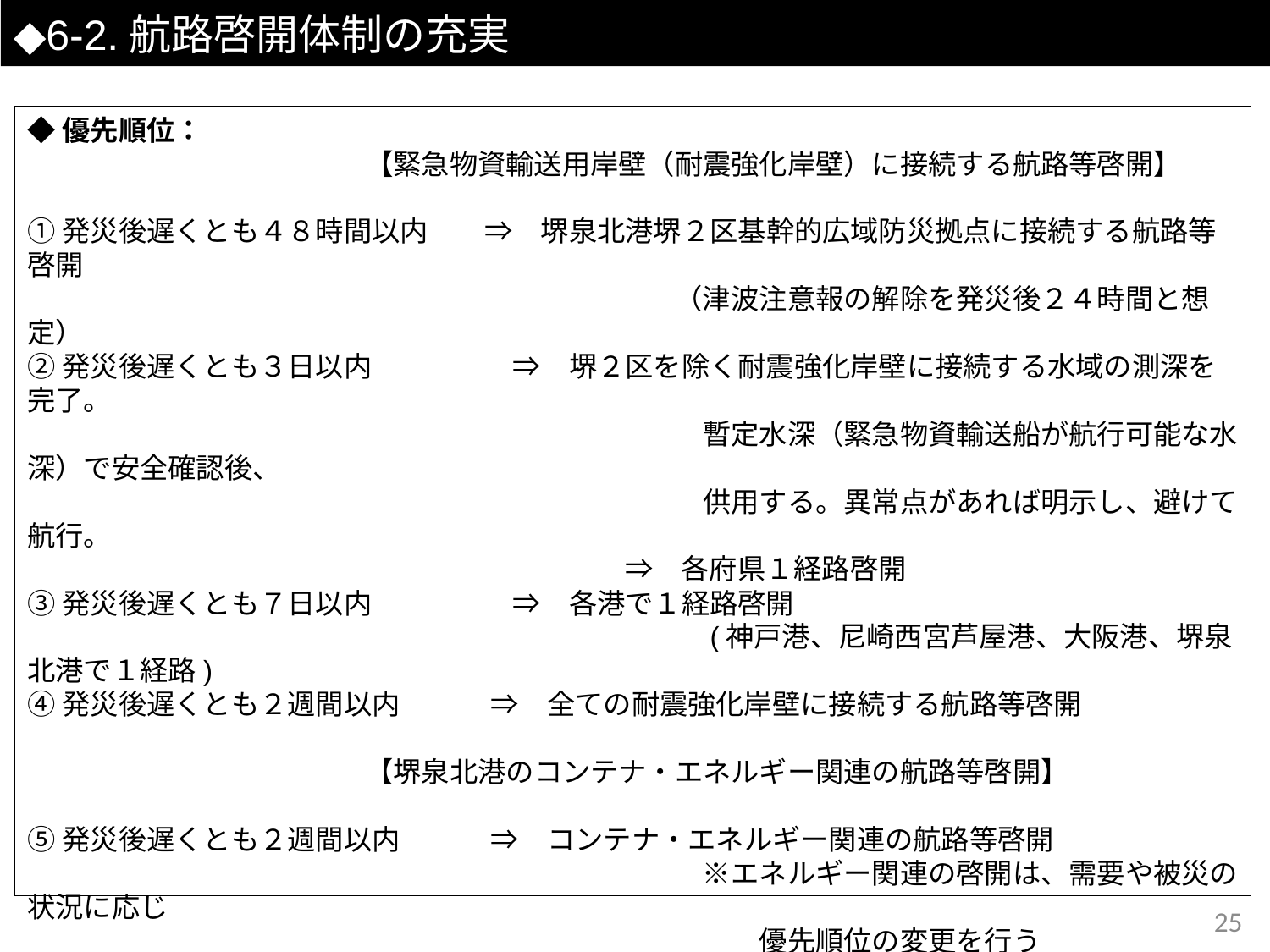

# ◆6-2.航路啓開体制の充実
◆優先順位：
　　　　　　　　　　　　【緊急物資輸送用岸壁（耐震強化岸壁）に接続する航路等啓開】

①発災後遅くとも４８時間以内　　⇒　堺泉北港堺２区基幹的広域防災拠点に接続する航路等啓開
　　　　　　　　　　　　　　　　　　　　　　　（津波注意報の解除を発災後２４時間と想定）
②発災後遅くとも３日以内　　　　　⇒　堺２区を除く耐震強化岸壁に接続する水域の測深を完了。
　　　　　　　　　　　　　　　　　　　　　　　　暫定水深（緊急物資輸送船が航行可能な水深）で安全確認後、
　　　　　　　　　　　　　　　　　　　　　　　　供用する。異常点があれば明示し、避けて航行。
　　　　　　　　　　　　　　　　　　　　　 ⇒　各府県１経路啓開
③発災後遅くとも７日以内　　　　　⇒　各港で１経路啓開
　　　　　　　　　　　　　　　　　　　　　　　　(神戸港、尼崎西宮芦屋港、大阪港、堺泉北港で１経路)
④発災後遅くとも２週間以内　　 　⇒　全ての耐震強化岸壁に接続する航路等啓開

　　　　　　　　　　　　【堺泉北港のコンテナ・エネルギー関連の航路等啓開】

⑤発災後遅くとも２週間以内　　　 ⇒　コンテナ・エネルギー関連の航路等啓開
　　　　　　　　　　　　　　　　　　　　　　　　※エネルギー関連の啓開は、需要や被災の状況に応じ
　　　　　　　　　　　　　　　　　　　　　　　　　　優先順位の変更を行う

　　　　　　　　　　　　【港湾区域内の水域啓開】

⑥発災後遅くとも３か月以内　　　 ⇒　港湾区域内の全水域
25